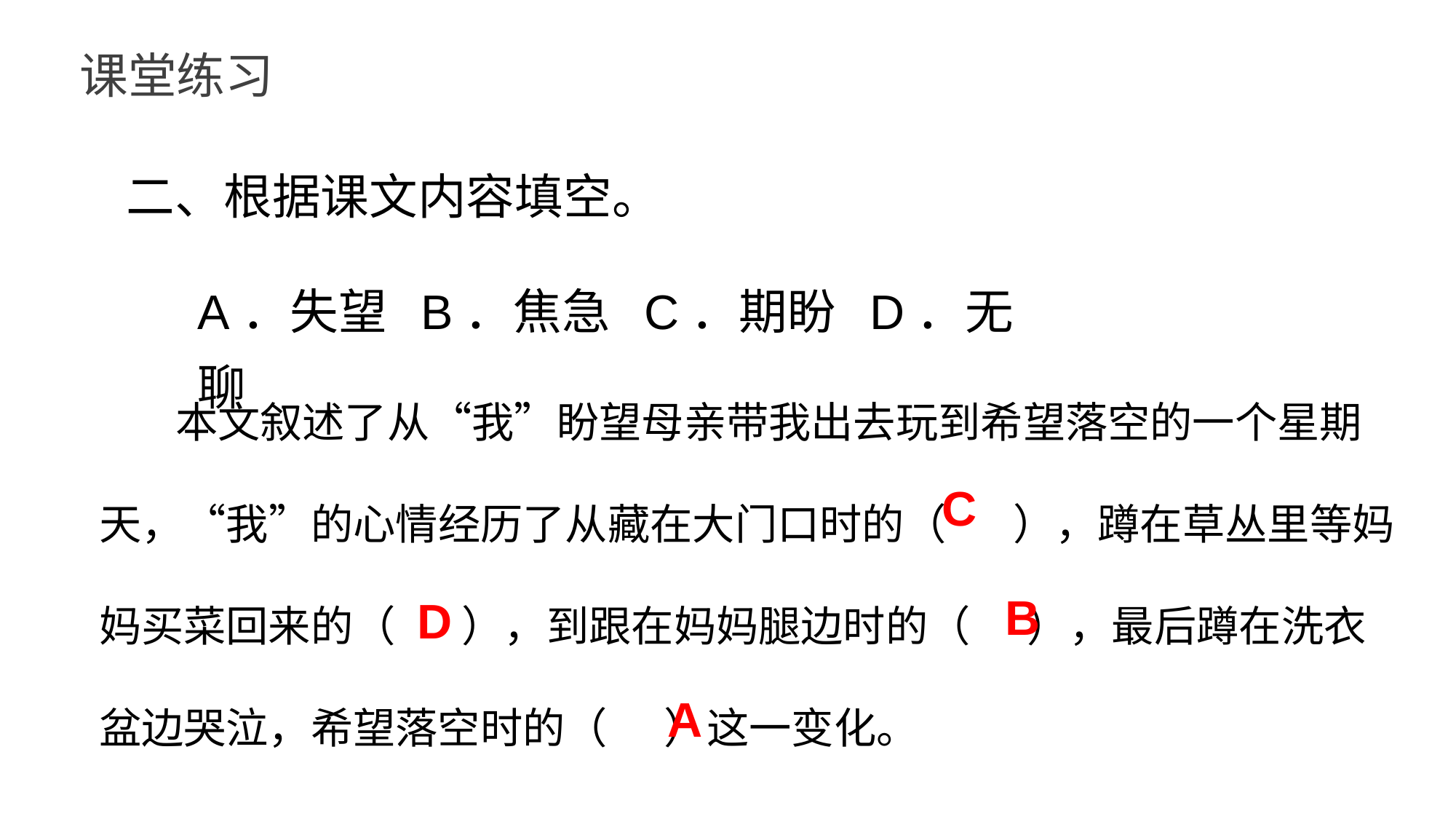

课堂练习
二、根据课文内容填空。
A．失望  B．焦急  C．期盼  D．无聊
       本文叙述了从“我”盼望母亲带我出去玩到希望落空的一个星期天，“我”的心情经历了从藏在大门口时的（       ），蹲在草丛里等妈妈买菜回来的（       ），到跟在妈妈腿边时的（      ），最后蹲在洗衣盆边哭泣，希望落空时的（      ）这一变化。
C
B
D
A